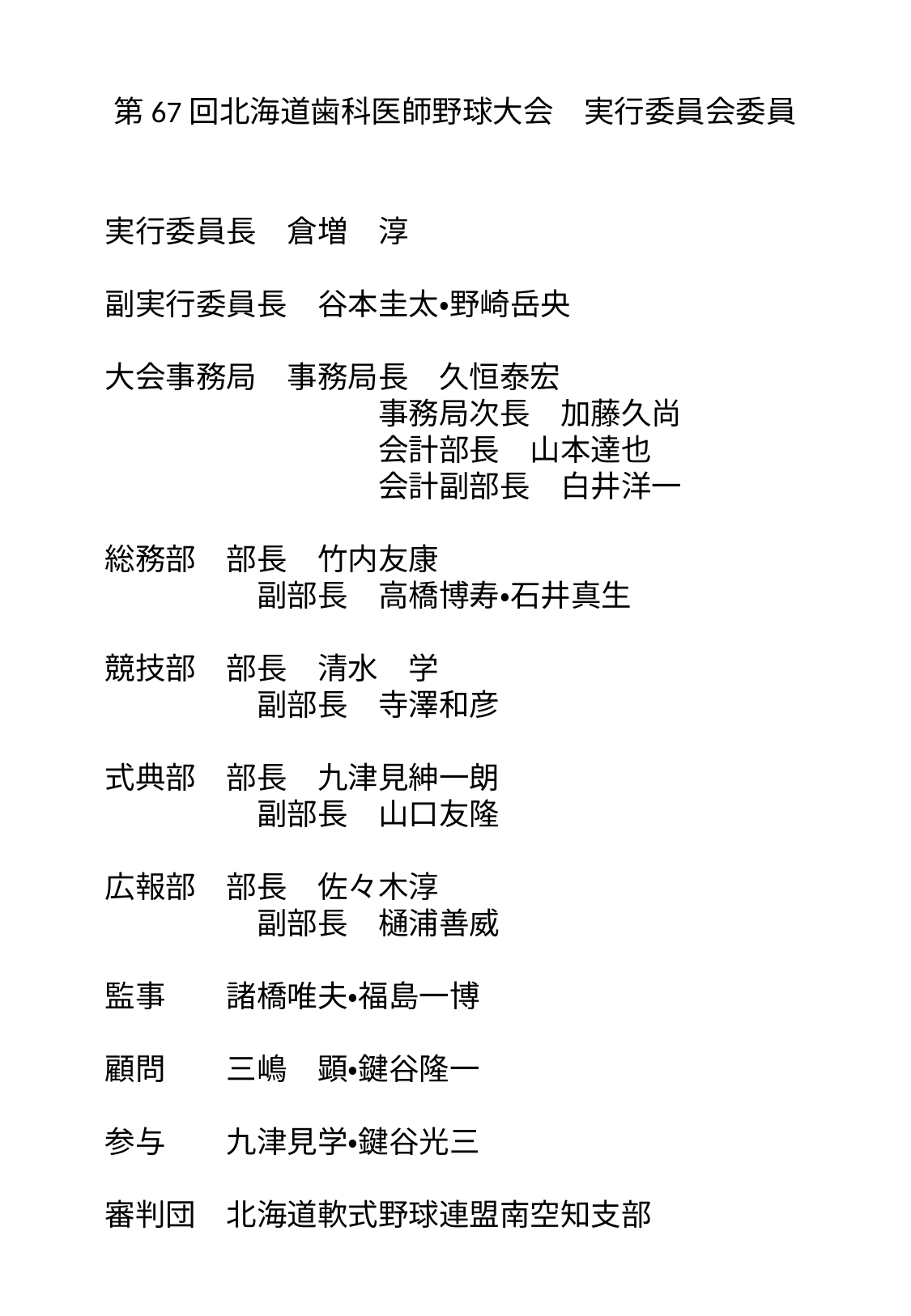

第67回北海道歯科医師野球大会　実行委員会委員

実行委員長　倉増　淳

副実行委員長　谷本圭太・野崎岳央

大会事務局　事務局長　久恒泰宏
　　　　　　　　　事務局次長　加藤久尚
　　　　　　　　　会計部長　山本達也
　　　　　　　　　会計副部長　白井洋一

総務部　部長　竹内友康
　　　　　副部長　高橋博寿・石井真生

競技部　部長　清水　学
　　　　　副部長　寺澤和彦

式典部　部長　九津見紳一朗
　　　　　副部長　山口友隆

広報部　部長　佐々木淳
　　　　　副部長　樋浦善威

監事　　諸橋唯夫・福島一博

顧問　　三嶋　顕・鍵谷隆一

参与　　九津見学・鍵谷光三

審判団　北海道軟式野球連盟南空知支部